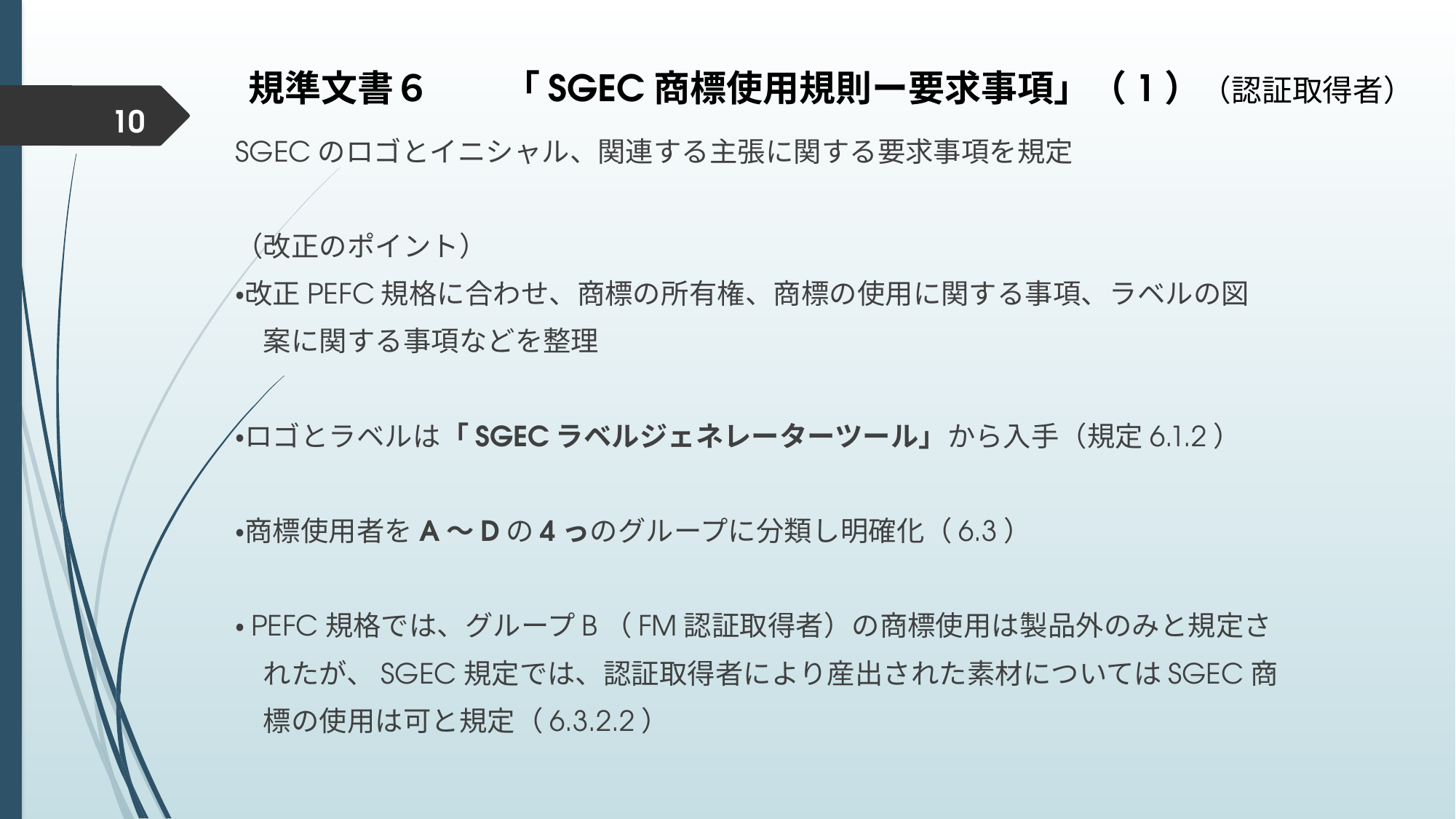

# 規準文書６　　「SGEC商標使用規則ー要求事項」（1）（認証取得者）
10
SGECのロゴとイニシャル、関連する主張に関する要求事項を規定

（改正のポイント）
・改正PEFC規格に合わせ、商標の所有権、商標の使用に関する事項、ラベルの図
　案に関する事項などを整理

・ロゴとラベルは「SGECラベルジェネレーターツール」から入手（規定6.1.2）

・商標使用者をA～Dの4っのグループに分類し明確化（6.3）

・PEFC規格では、グループB（FM認証取得者）の商標使用は製品外のみと規定さ
　れたが、SGEC規定では、認証取得者により産出された素材についてはSGEC商
　標の使用は可と規定（6.3.2.2）